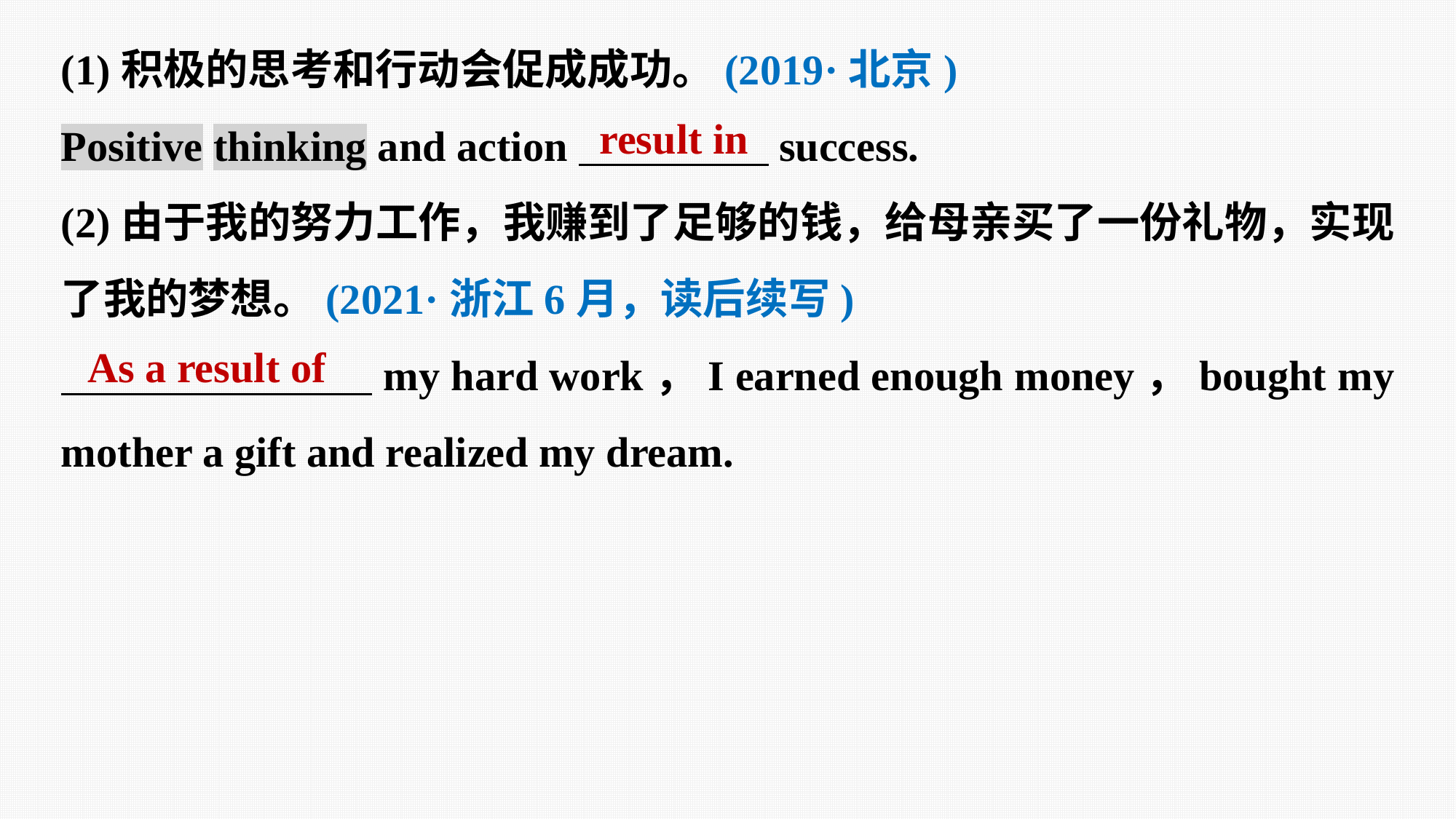

(1)积极的思考和行动会促成成功。(2019·北京)
Positive thinking and action                    success.
(2)由于我的努力工作，我赚到了足够的钱，给母亲买了一份礼物，实现了我的梦想。(2021·浙江6月，读后续写)
                             my hard work，I earned enough money，bought my mother a gift and realized my dream.

result in
As a result of